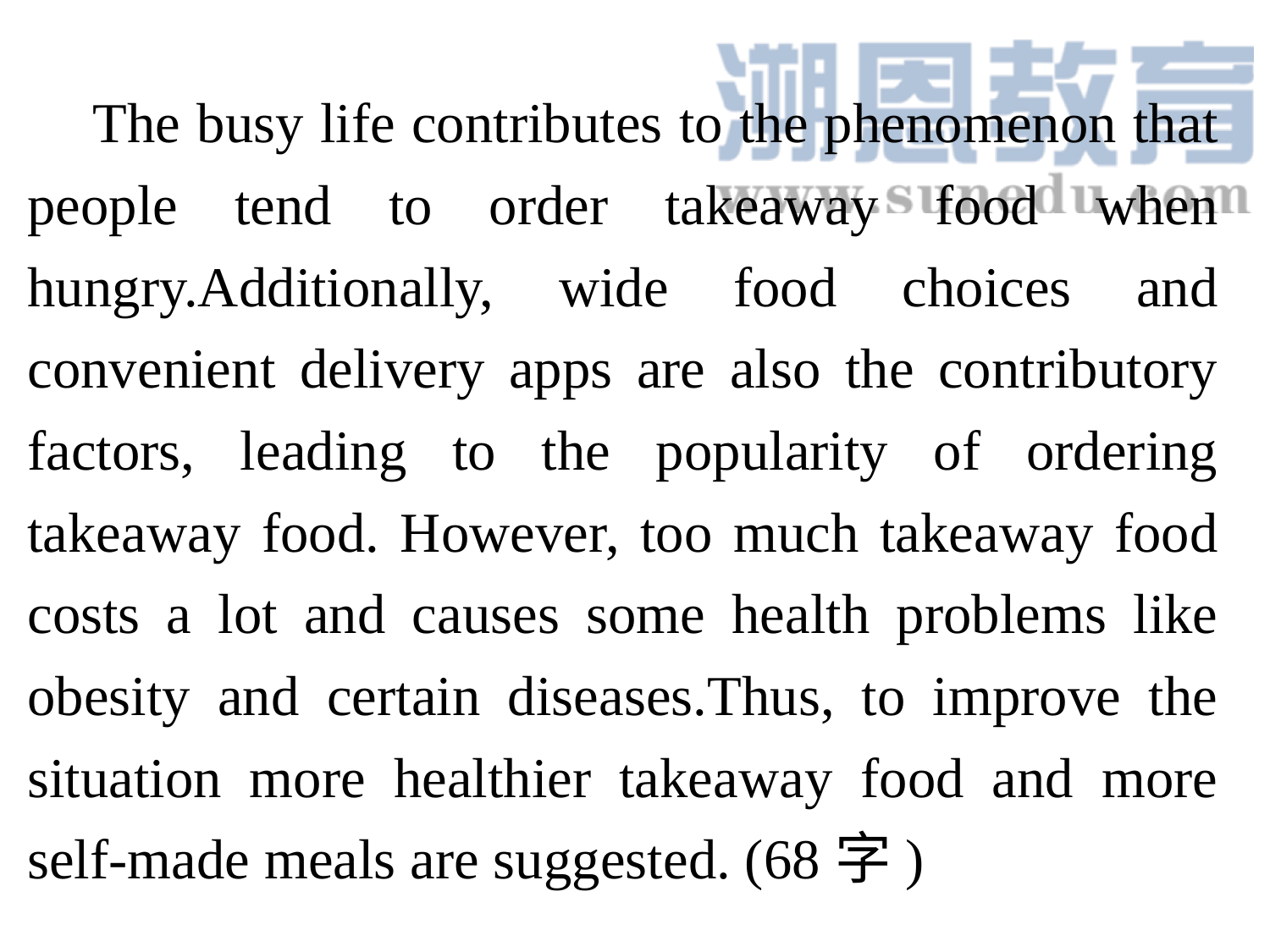

The busy life contributes to the phenomenon that people tend to order takeaway food when hungry.Additionally, wide food choices and convenient delivery apps are also the contributory factors, leading to the popularity of ordering takeaway food. However, too much takeaway food costs a lot and causes some health problems like obesity and certain diseases.Thus, to improve the situation more healthier takeaway food and more self-made meals are suggested. (68字)